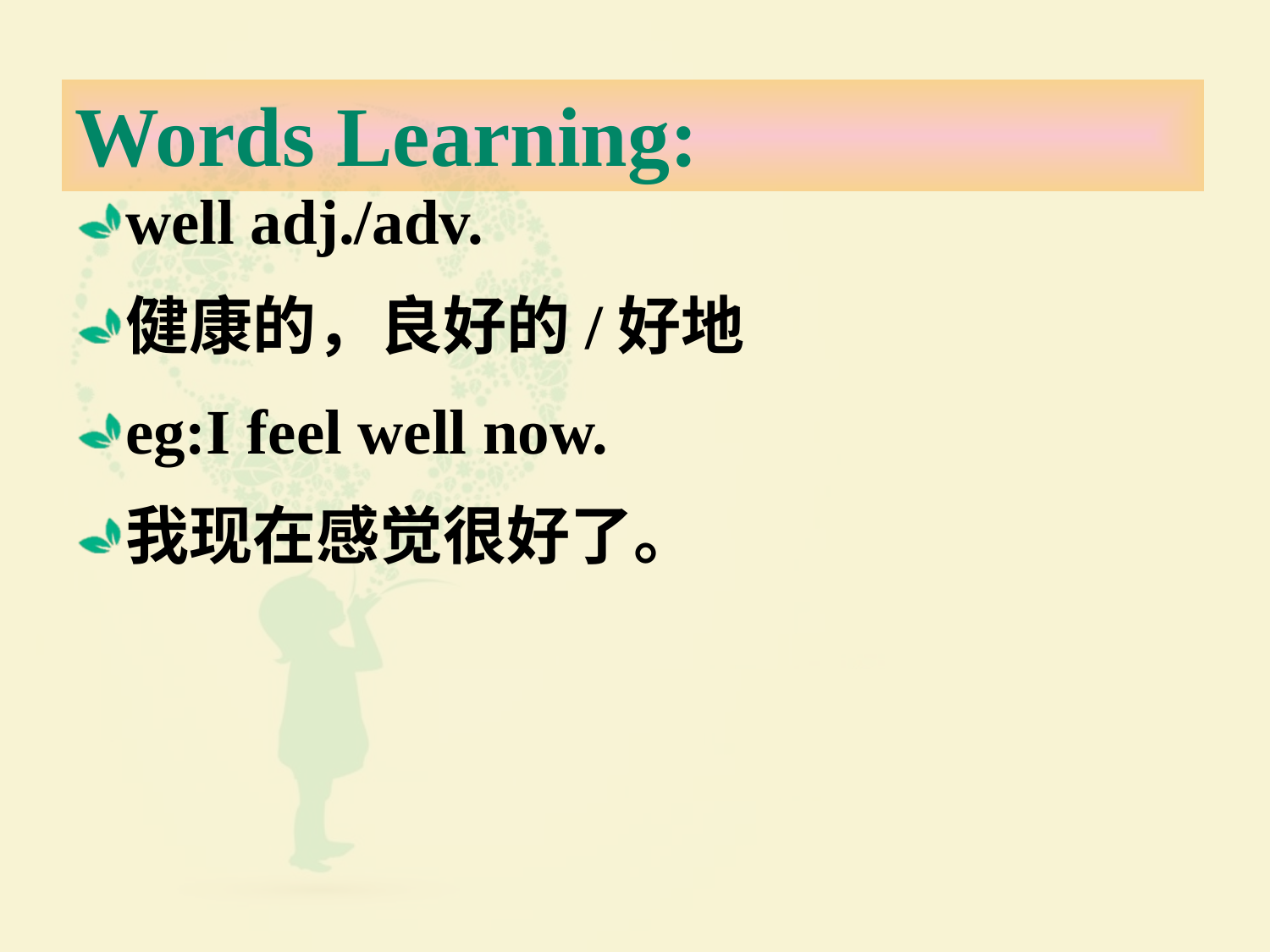

# Words Learning:
well adj./adv.
健康的，良好的/好地
eg:I feel well now.
我现在感觉很好了。